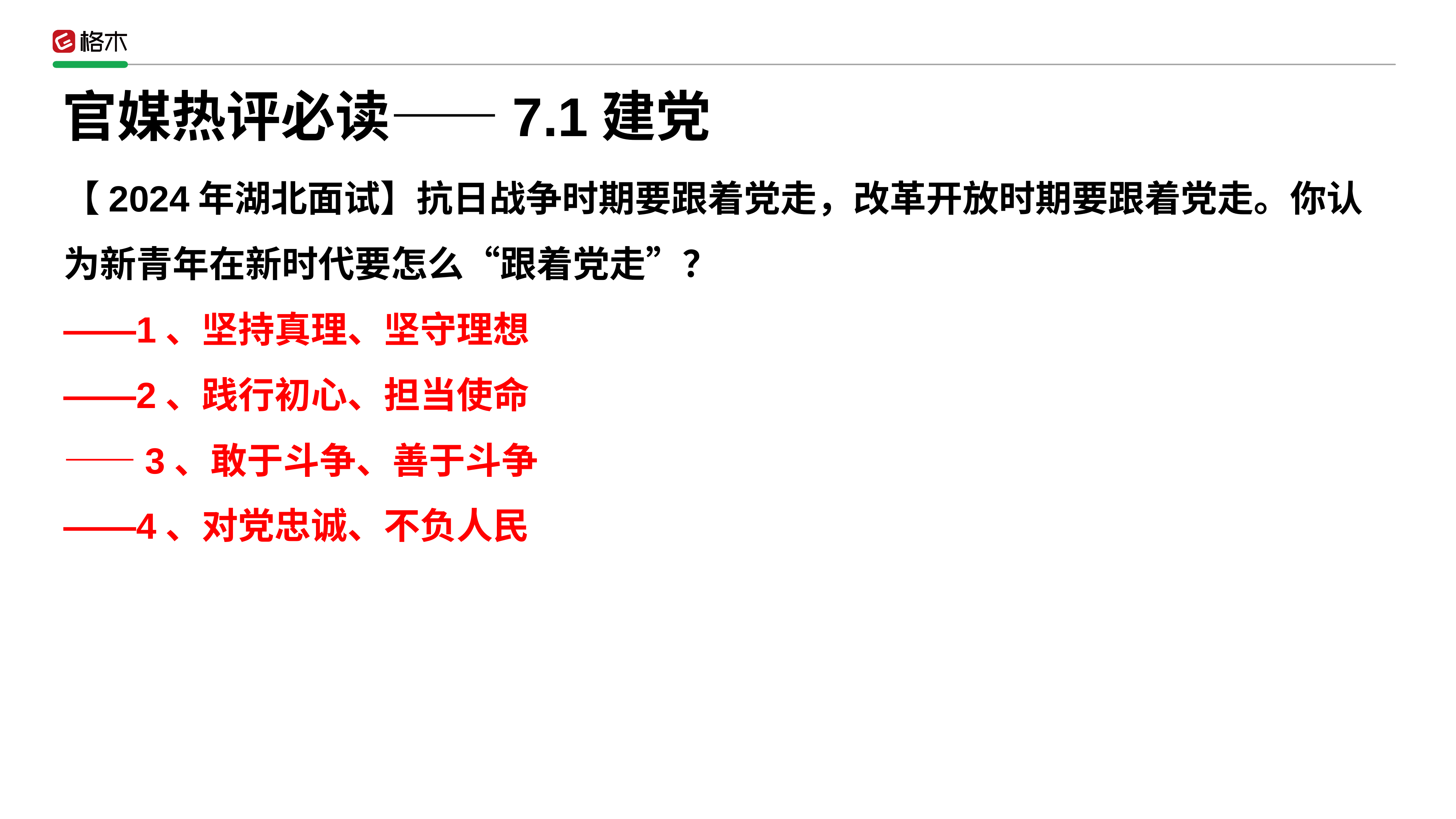

官媒热评必读——7.1建党
【2024年湖北面试】抗日战争时期要跟着党走，改革开放时期要跟着党走。你认为新青年在新时代要怎么“跟着党走”？
——1、坚持真理、坚守理想
——2、践行初心、担当使命
——3、敢于斗争、善于斗争
——4、对党忠诚、不负人民